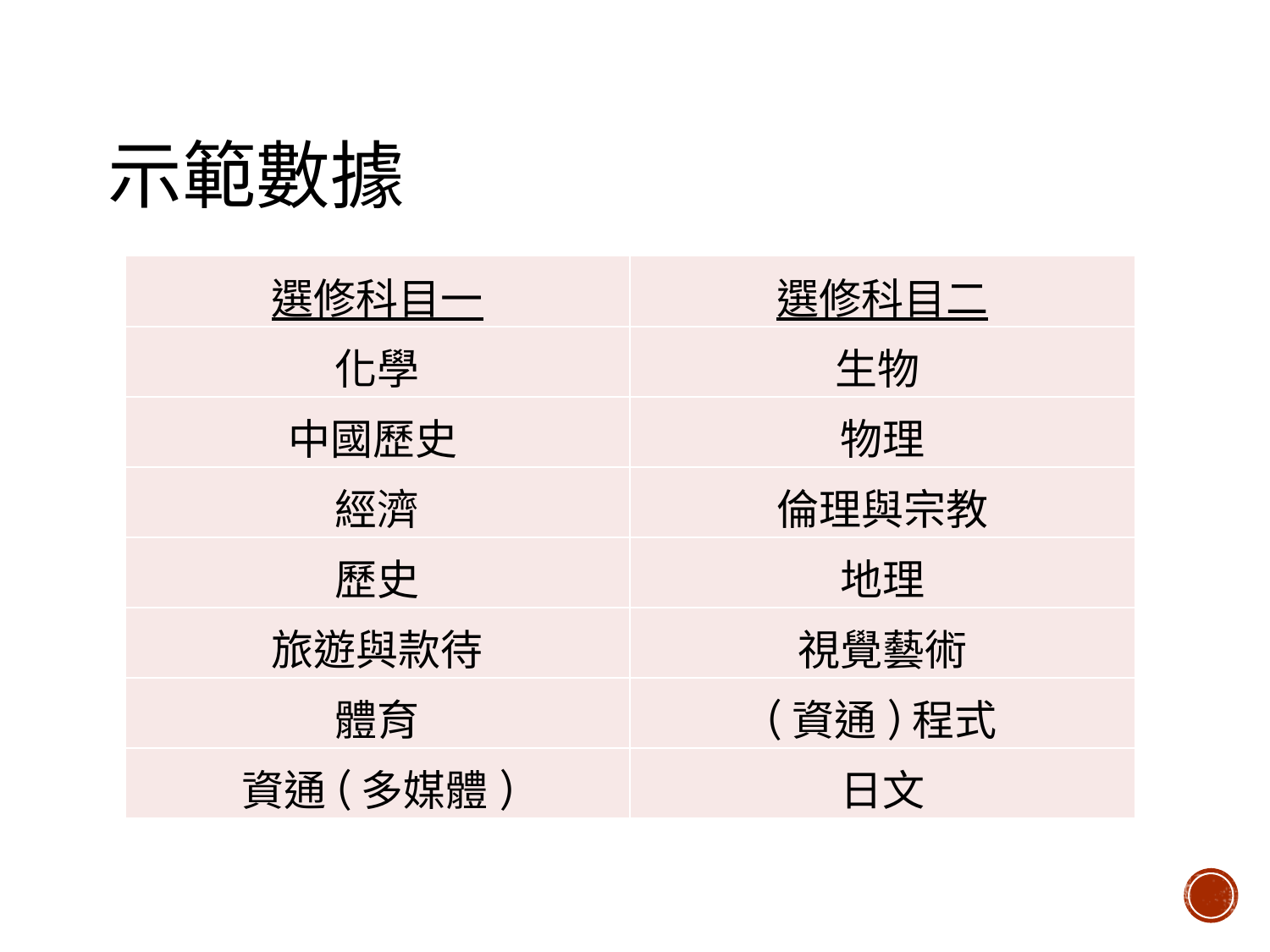

# 示範數據
| 選修科目一 | 選修科目二 |
| --- | --- |
| 化學 | 生物 |
| 中國歷史 | 物理 |
| 經濟 | 倫理與宗教 |
| 歷史 | 地理 |
| 旅遊與款待 | 視覺藝術 |
| 體育 | (資通)程式 |
| 資通(多媒體) | 日文 |